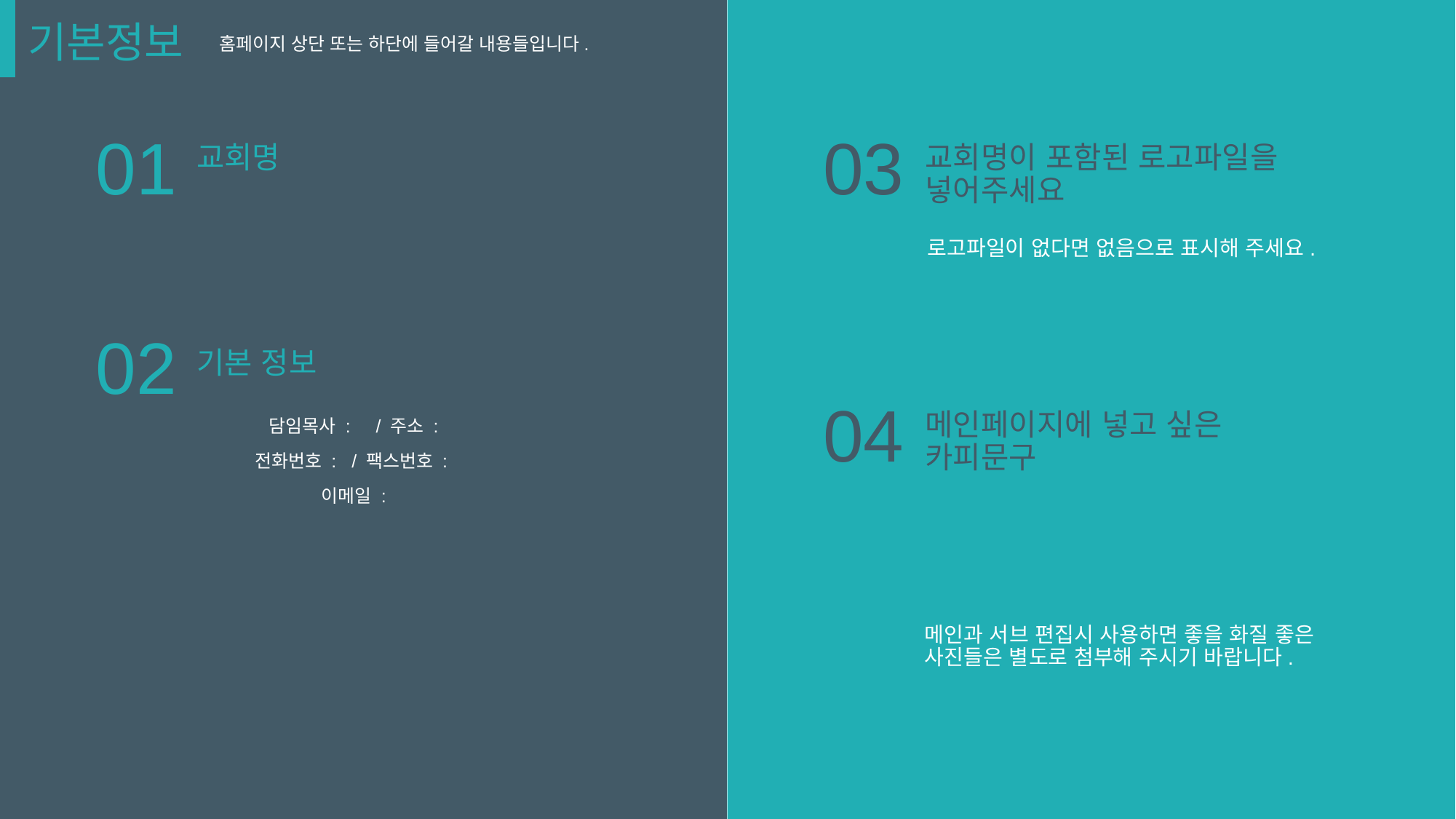

# 기본정보
홈페이지 상단 또는 하단에 들어갈 내용들입니다.
01
03
교회명이 포함된 로고파일을 넣어주세요
교회명

로고파일이 없다면 없음으로 표시해 주세요.
02
기본 정보
04
메인페이지에 넣고 싶은
카피문구
담임목사 :     / 주소 :
전화번호 :   / 팩스번호 :
이메일 :

메인과 서브 편집시 사용하면 좋을 화질 좋은 사진들은 별도로 첨부해 주시기 바랍니다.